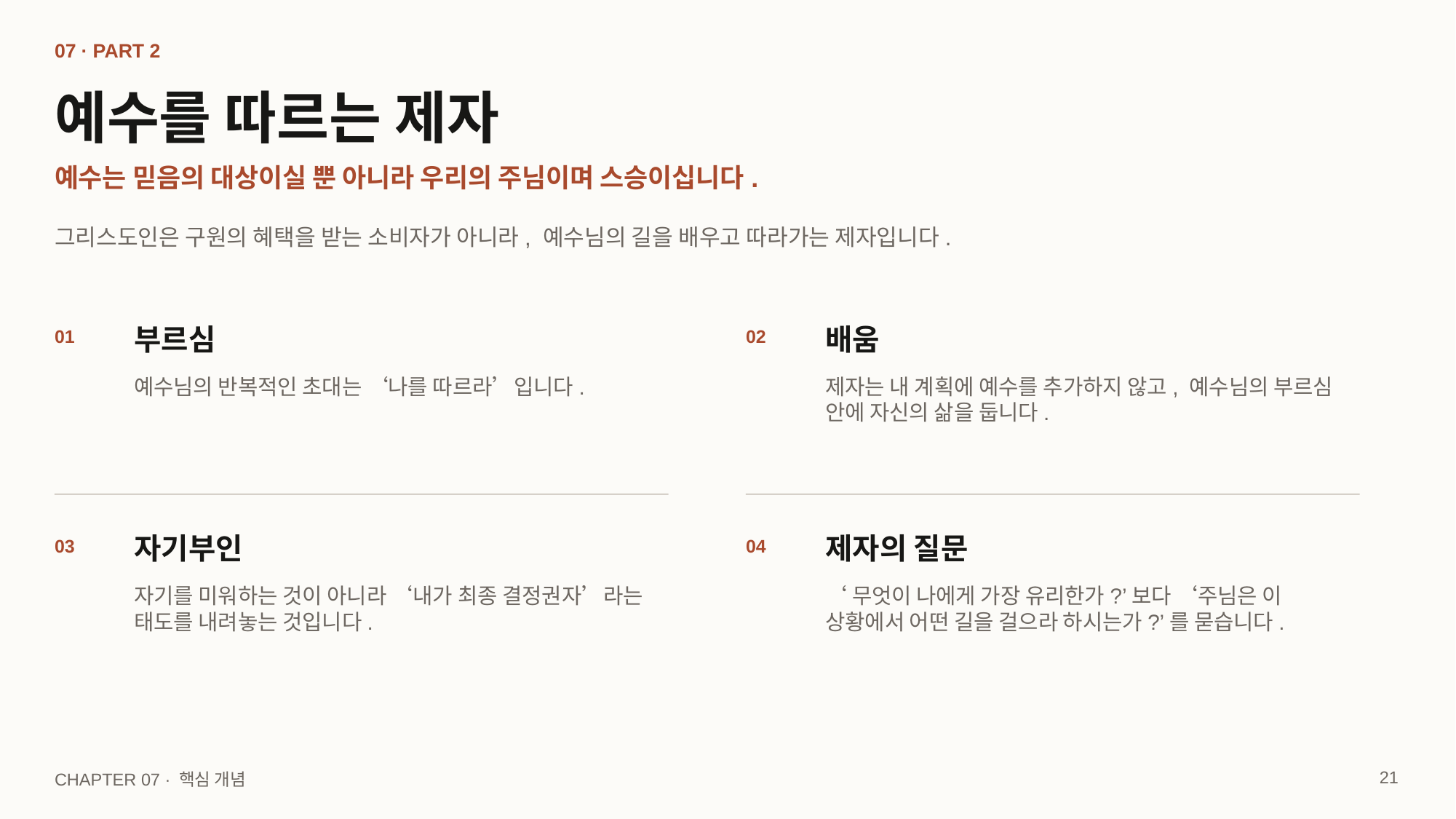

07 · PART 2
예수를 따르는 제자
예수는 믿음의 대상이실 뿐 아니라 우리의 주님이며 스승이십니다.
그리스도인은 구원의 혜택을 받는 소비자가 아니라, 예수님의 길을 배우고 따라가는 제자입니다.
부르심
배움
01
02
예수님의 반복적인 초대는 ‘나를 따르라’입니다.
제자는 내 계획에 예수를 추가하지 않고, 예수님의 부르심 안에 자신의 삶을 둡니다.

자기부인
제자의 질문
03
04
자기를 미워하는 것이 아니라 ‘내가 최종 결정권자’라는 태도를 내려놓는 것입니다.
‘무엇이 나에게 가장 유리한가?’보다 ‘주님은 이 상황에서 어떤 길을 걸으라 하시는가?’를 묻습니다.
21
CHAPTER 07 · 핵심 개념